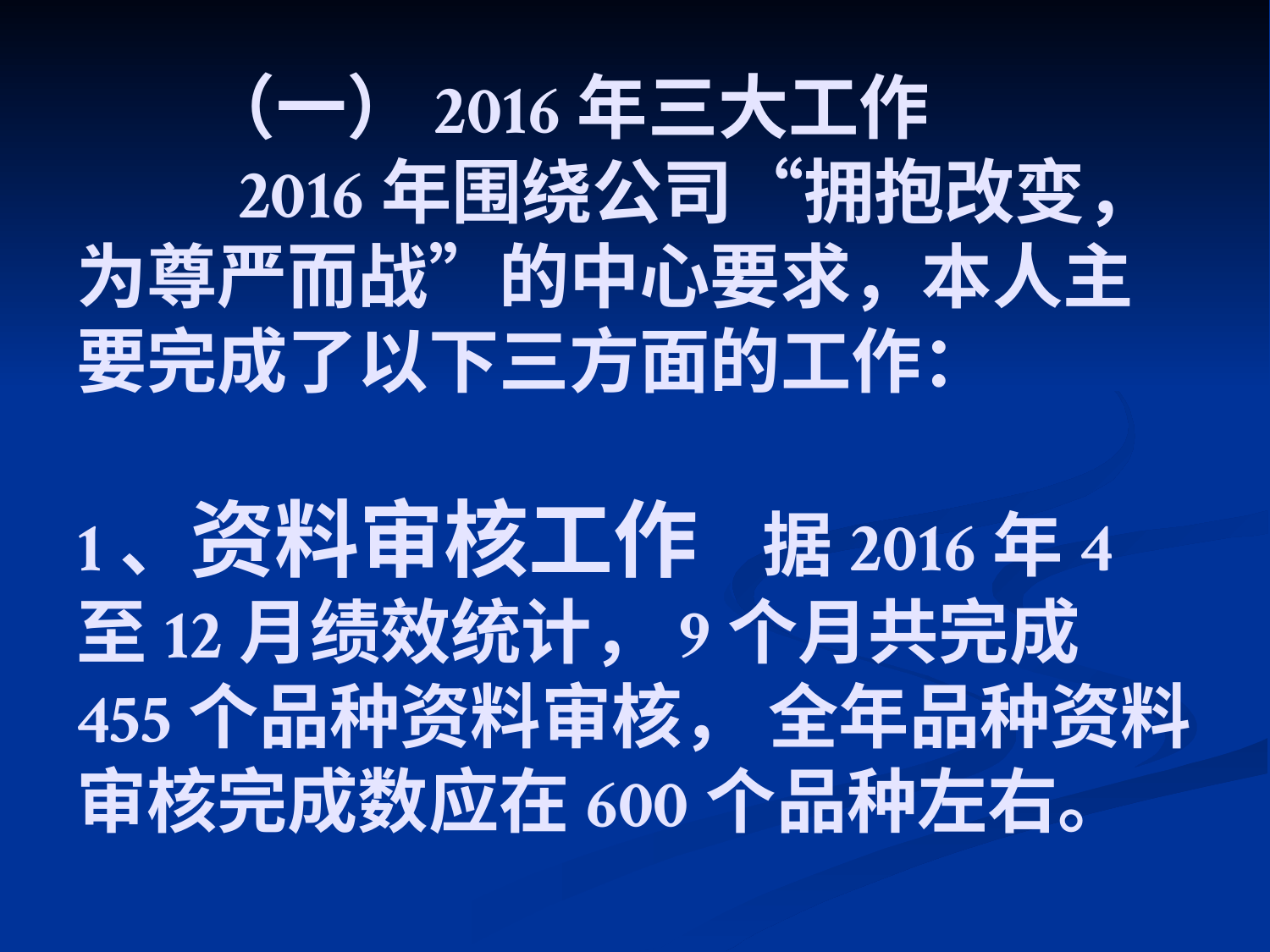

# （一）2016年三大工作 2016年围绕公司“拥抱改变，为尊严而战”的中心要求，本人主要完成了以下三方面的工作： 1、资料审核工作    据2016年4至12月绩效统计，9个月共完成 455个品种资料审核， 全年品种资料审核完成数应在600个品种左右。